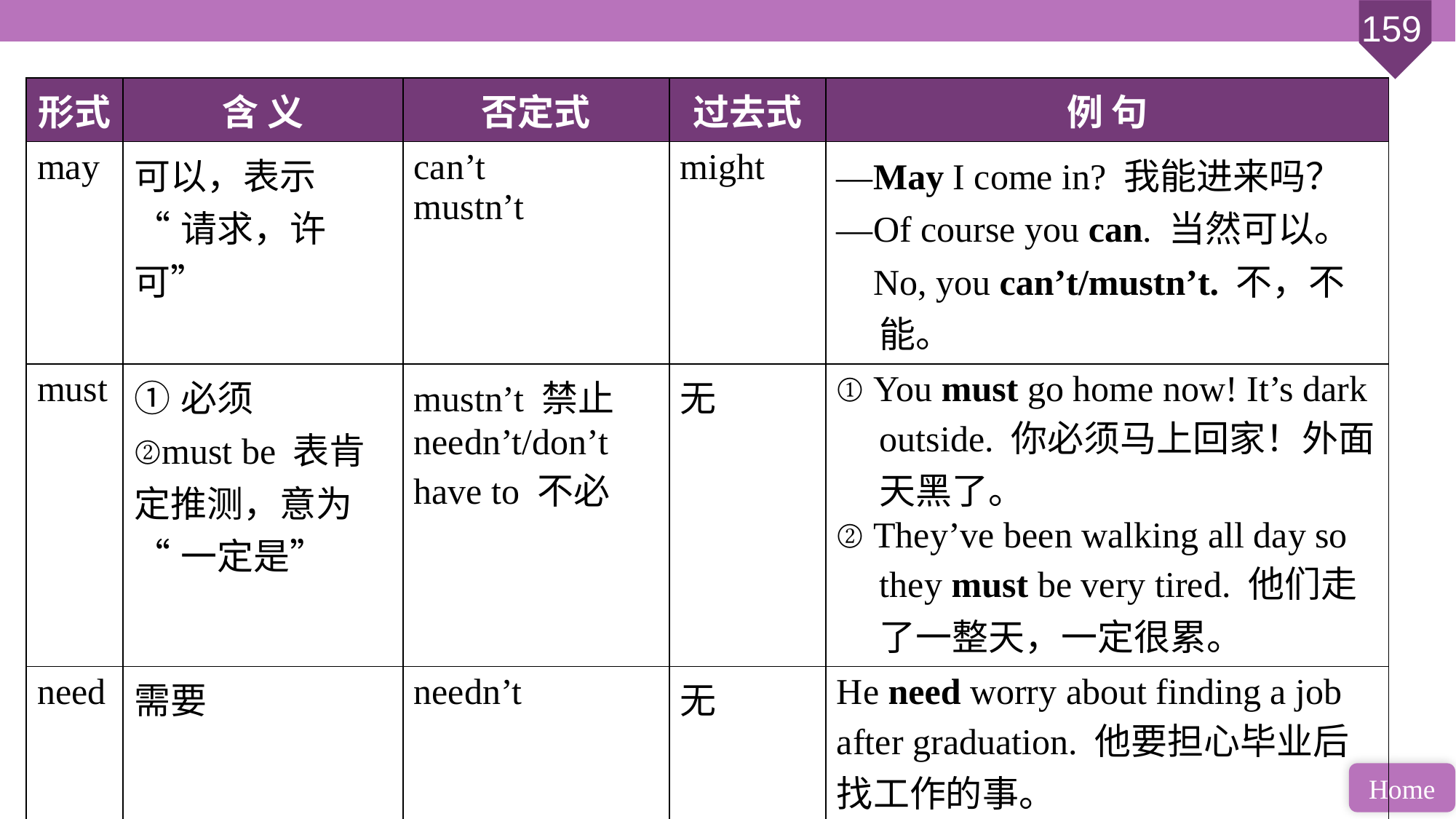

| 形式 | 含 义 | 否定式 | 过去式 | 例 句 |
| --- | --- | --- | --- | --- |
| may | 可以，表示 “请求，许可” | can’t mustn’t | might | —May I come in? 我能进来吗？ —Of course you can. 当然可以。 No, you can’t/mustn’t. 不，不能。 |
| must | ①必须 ②must be 表肯 定推测，意为 “一定是” | mustn’t 禁止 needn’t/don’t have to 不必 | 无 | ① You must go home now! It’s dark outside. 你必须马上回家！外面天黑了。 ② They’ve been walking all day so they must be very tired. 他们走了一整天，一定很累。 |
| need | 需要 | needn’t | 无 | He need worry about finding a job after graduation. 他要担心毕业后找工作的事。 |